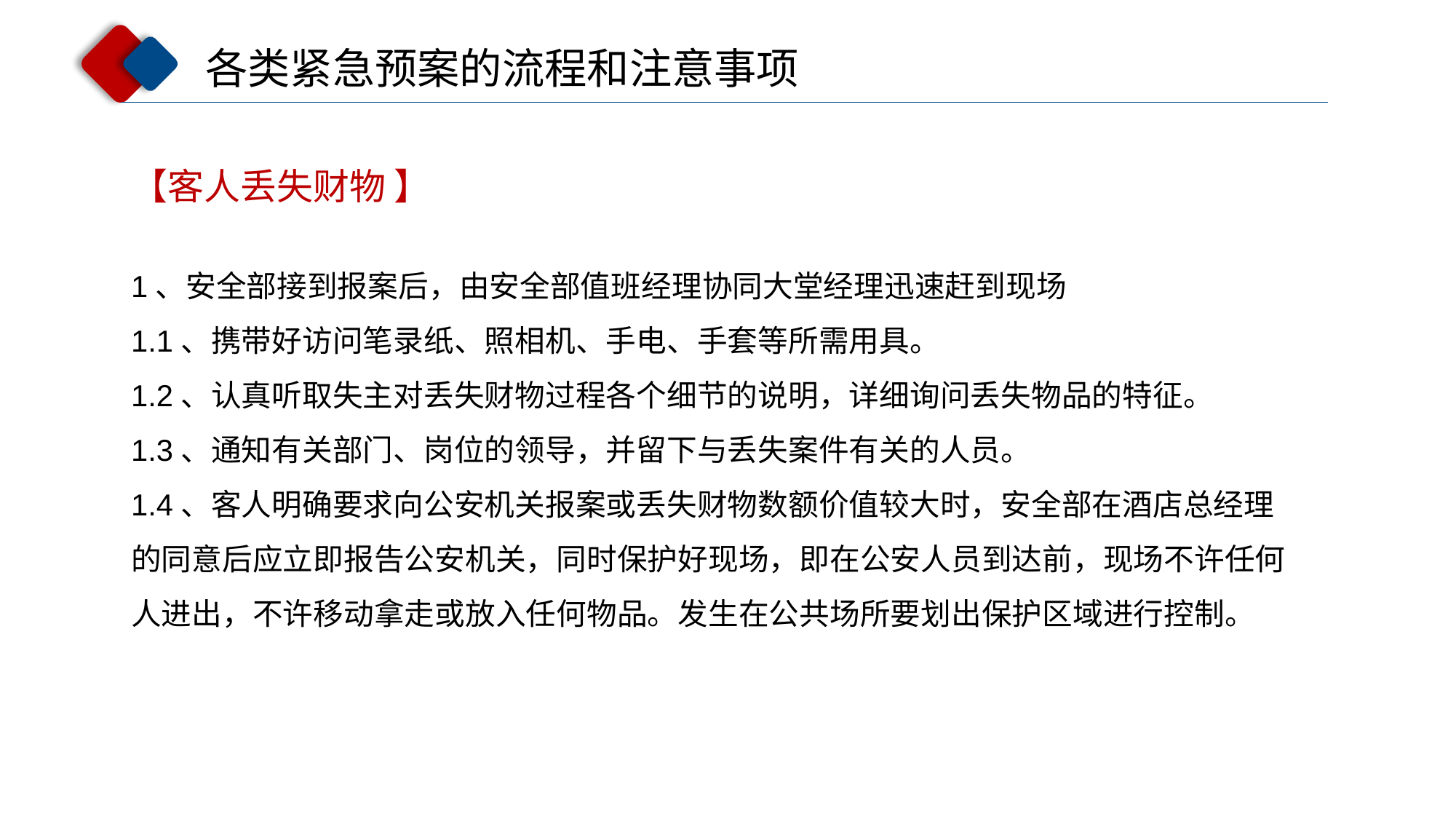

各类紧急预案的流程和注意事项
【客人丢失财物 】
1、安全部接到报案后，由安全部值班经理协同大堂经理迅速赶到现场
1.1、携带好访问笔录纸、照相机、手电、手套等所需用具。
1.2、认真听取失主对丢失财物过程各个细节的说明，详细询问丢失物品的特征。
1.3、通知有关部门、岗位的领导，并留下与丢失案件有关的人员。
1.4、客人明确要求向公安机关报案或丢失财物数额价值较大时，安全部在酒店总经理的同意后应立即报告公安机关，同时保护好现场，即在公安人员到达前，现场不许任何人进出，不许移动拿走或放入任何物品。发生在公共场所要划出保护区域进行控制。